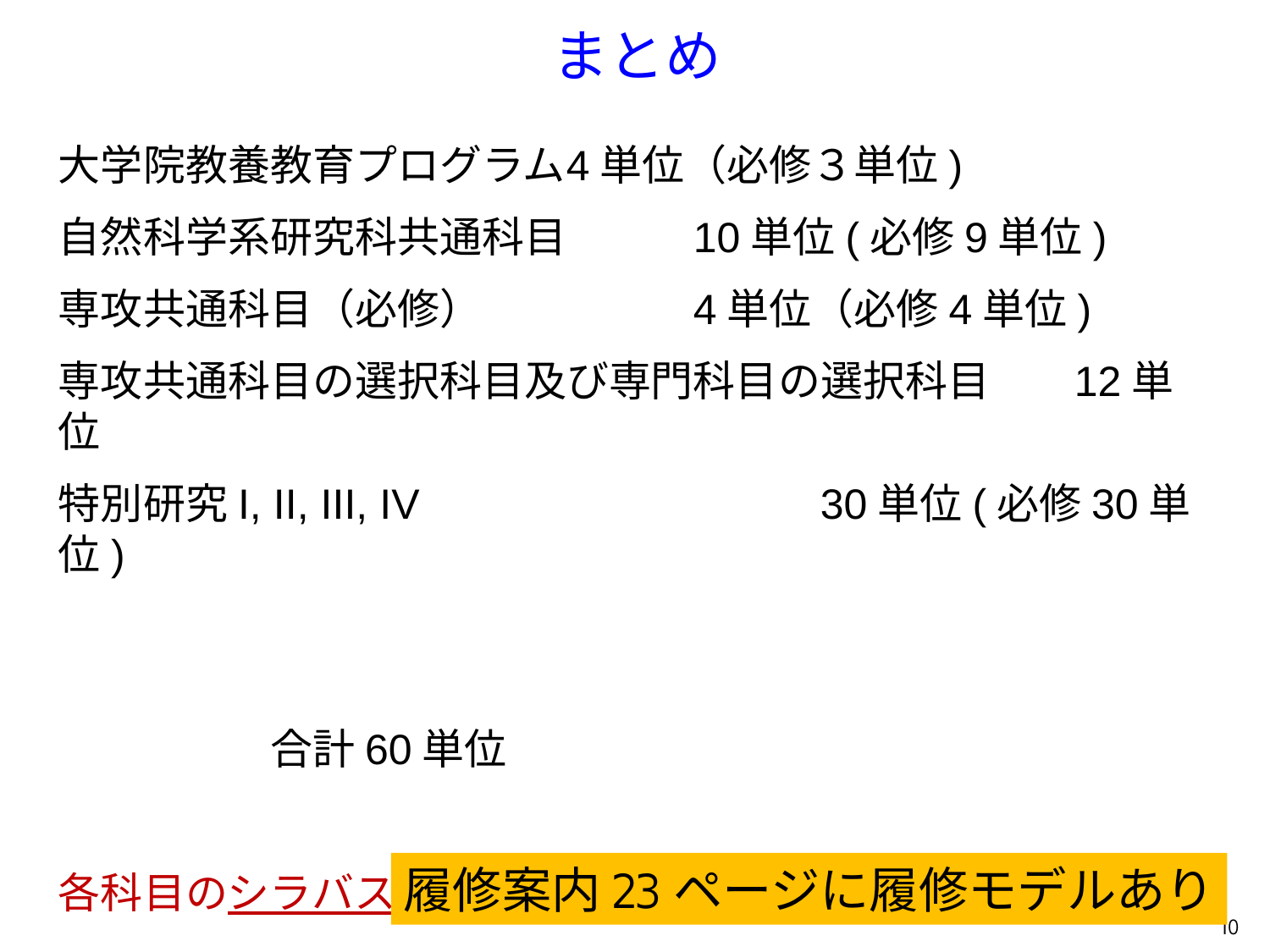

まとめ
大学院教養教育プログラム	4単位（必修３単位)
自然科学系研究科共通科目	10単位(必修9単位)
専攻共通科目（必修）　		4単位（必修4単位)
専攻共通科目の選択科目及び専門科目の選択科目	12単位
特別研究I, II, III, IV				30単位(必修30単位)

										　　合計60単位

各科目のシラバスはライブキャンパスで確認してください。

履修案内23ページに履修モデルあり
10